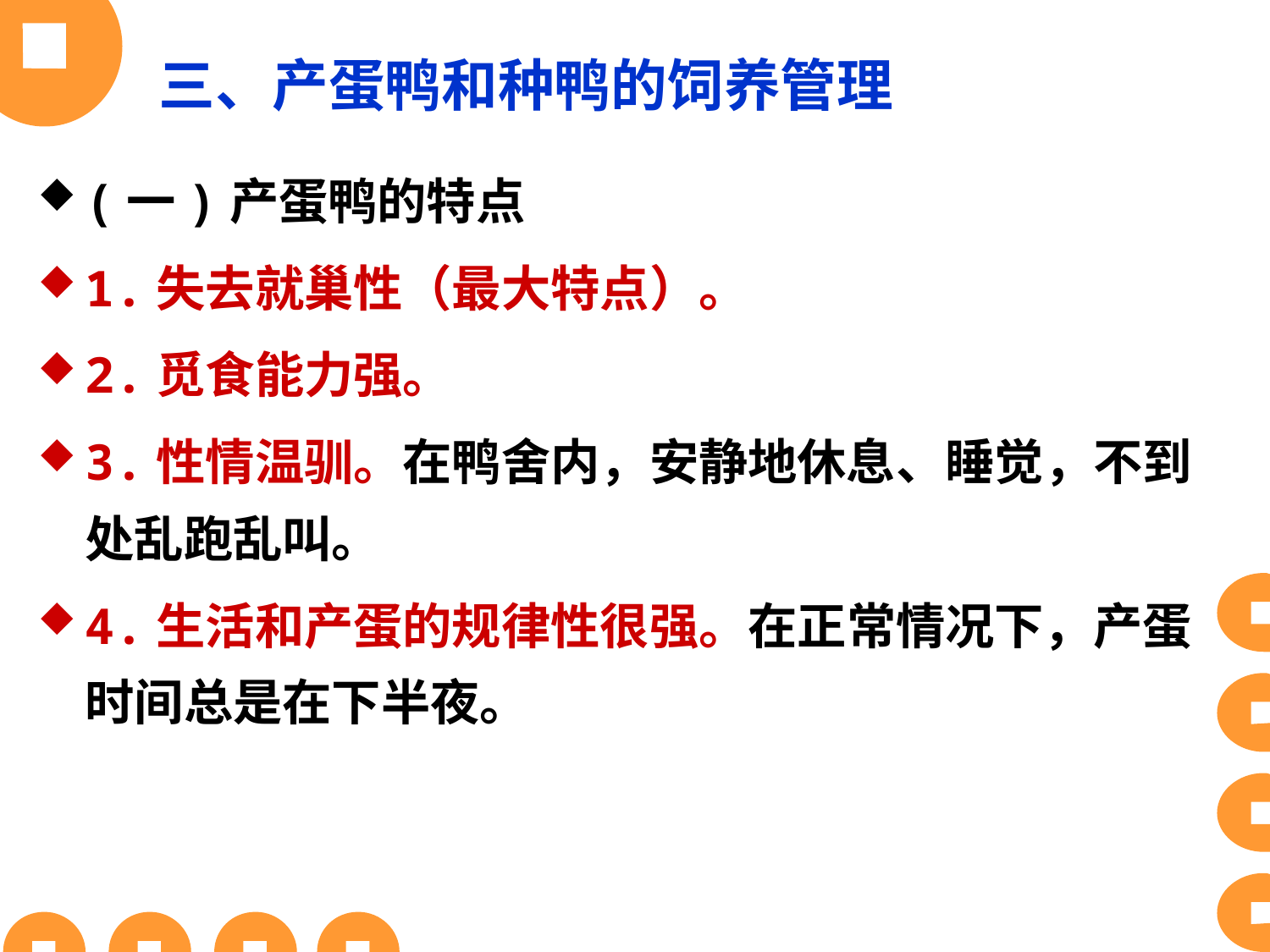

# 三、产蛋鸭和种鸭的饲养管理
(一)产蛋鸭的特点
1.失去就巢性（最大特点）。
2.觅食能力强。
3.性情温驯。在鸭舍内，安静地休息、睡觉，不到处乱跑乱叫。
4.生活和产蛋的规律性很强。在正常情况下，产蛋时间总是在下半夜。